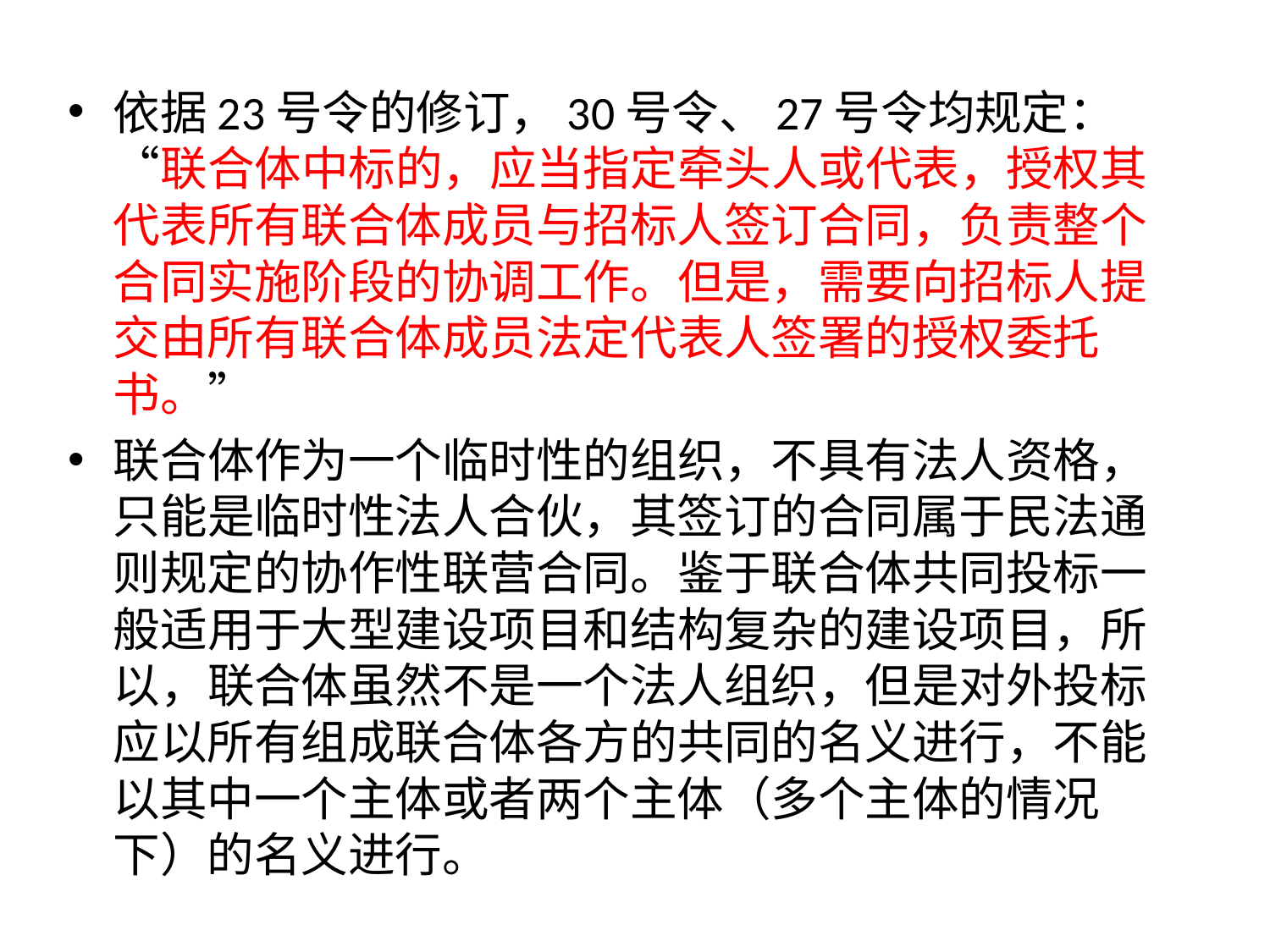

依据23号令的修订，30号令、27号令均规定：“联合体中标的，应当指定牵头人或代表，授权其代表所有联合体成员与招标人签订合同，负责整个合同实施阶段的协调工作。但是，需要向招标人提交由所有联合体成员法定代表人签署的授权委托书。”
联合体作为一个临时性的组织，不具有法人资格，只能是临时性法人合伙，其签订的合同属于民法通则规定的协作性联营合同。鉴于联合体共同投标一般适用于大型建设项目和结构复杂的建设项目，所以，联合体虽然不是一个法人组织，但是对外投标应以所有组成联合体各方的共同的名义进行，不能以其中一个主体或者两个主体（多个主体的情况下）的名义进行。